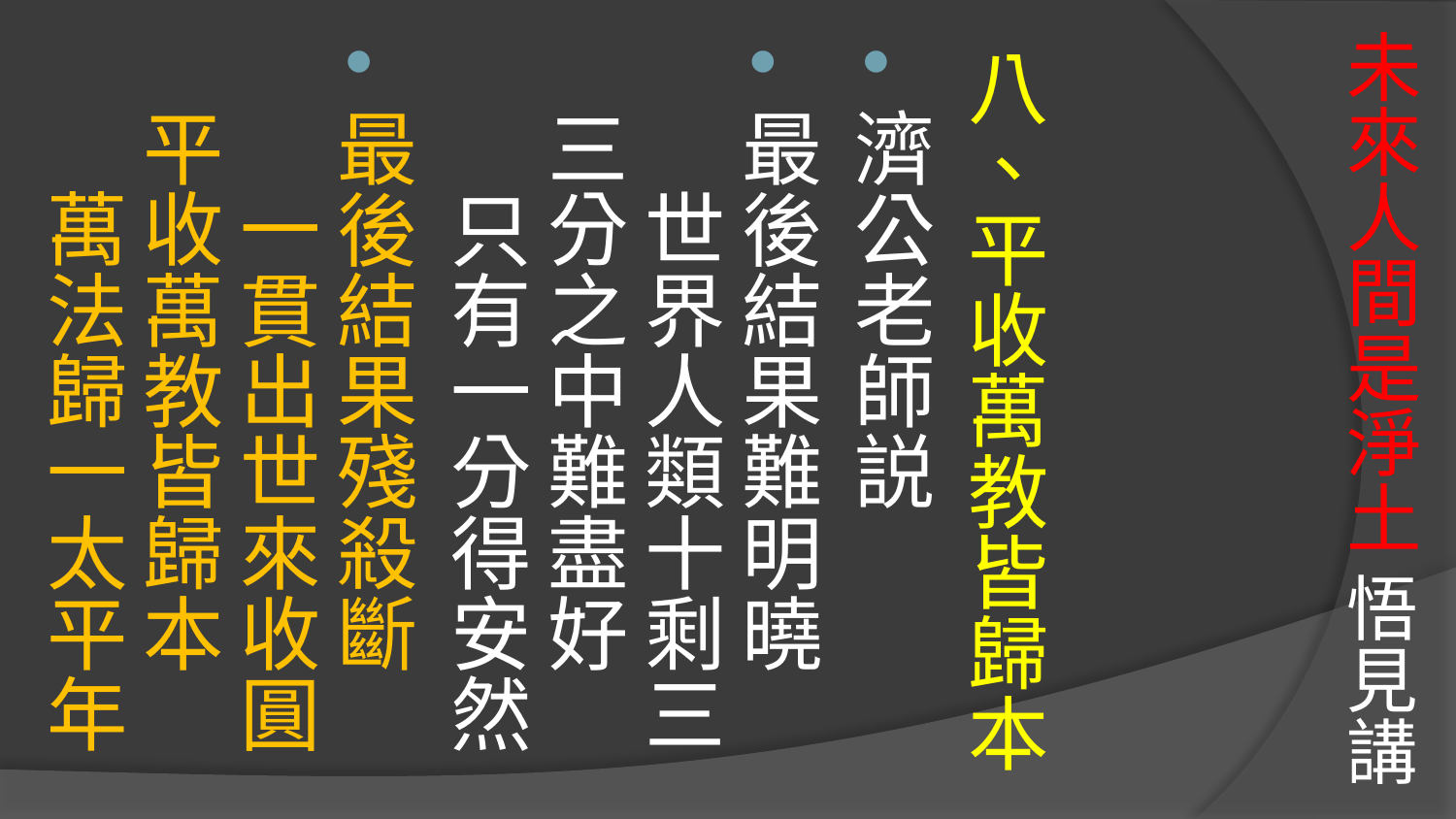

# 未來人間是淨土 悟見講
八、平收萬教皆歸本
濟公老師説
最後結果難明曉　　世界人類十剩三
三分之中難盡好　　只有一分得安然
最後結果殘殺斷　　一貫出世來收圓
平收萬教皆歸本　　萬法歸一太平年